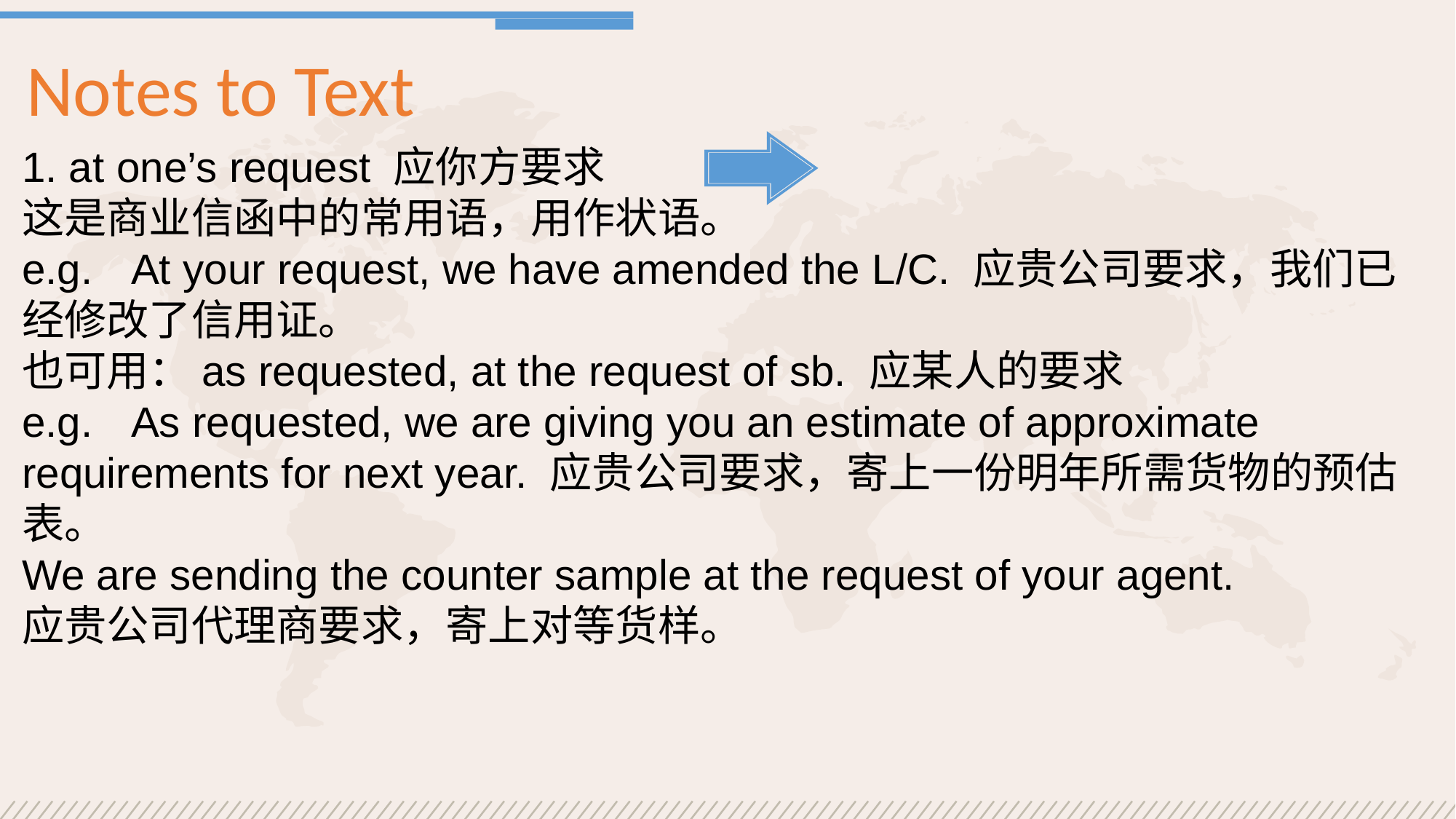

Notes to Text

1. at one’s request 应你方要求
这是商业信函中的常用语，用作状语。
e.g.	At your request, we have amended the L/C. 应贵公司要求，我们已经修改了信用证。
也可用：as requested, at the request of sb. 应某人的要求
e.g.	As requested, we are giving you an estimate of approximate requirements for next year. 应贵公司要求，寄上一份明年所需货物的预估表。
We are sending the counter sample at the request of your agent.
应贵公司代理商要求，寄上对等货样。